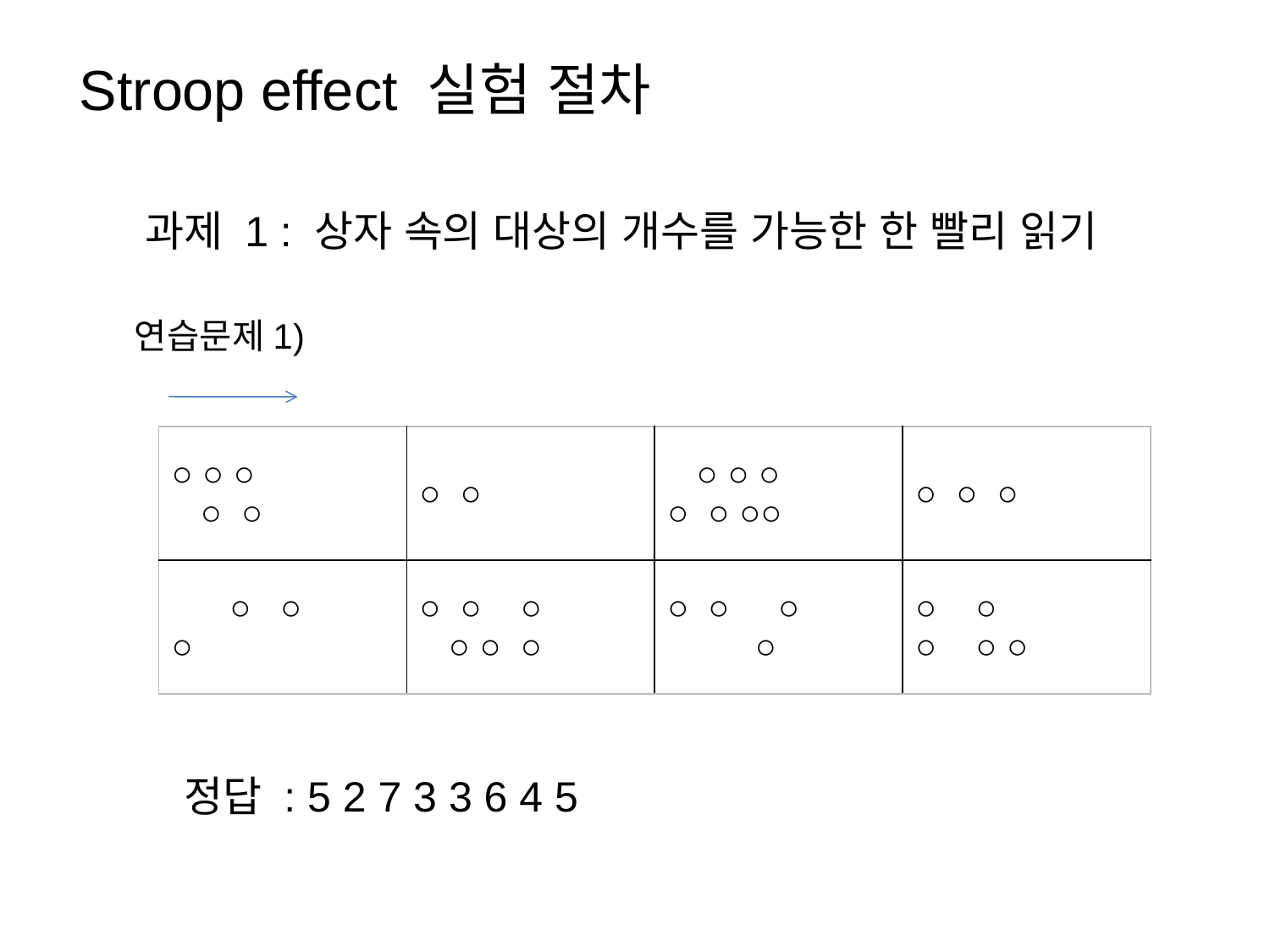

Stroop effect 실험 절차
과제 1 : 상자 속의 대상의 개수를 가능한 한 빨리 읽기
연습문제1)
| ○ ○ ○ ○ ○ | ○ ○ | ○ ○ ○ ○ ○ ○○ | ○ ○ ○ |
| --- | --- | --- | --- |
| ○ ○ ○ | ○ ○ ○ ○ ○ ○ | ○ ○ ○ ○ | ○ ○ ○ ○ ○ |
정답 : 5 2 7 3 3 6 4 5